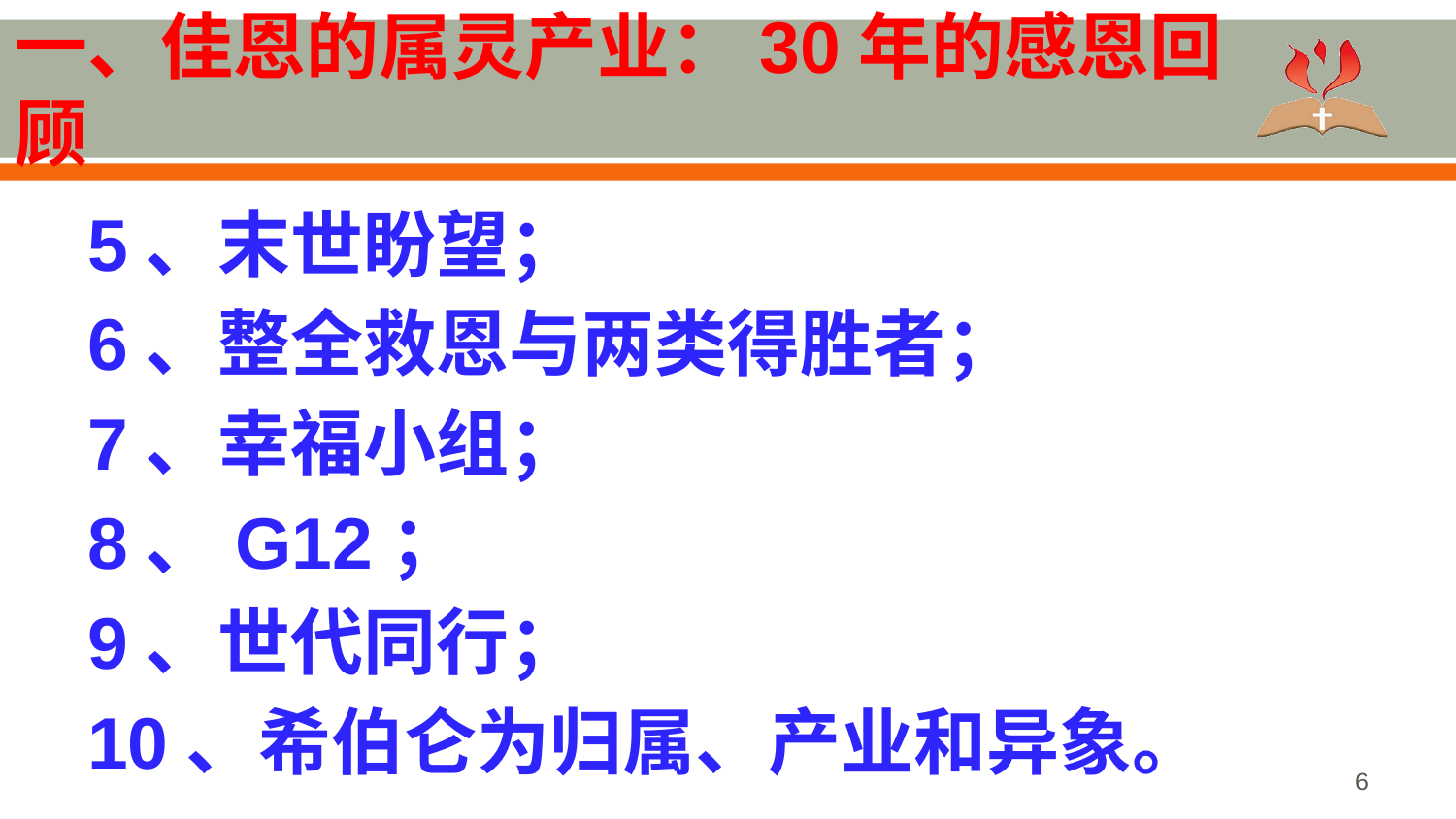

# 一、佳恩的属灵产业：30年的感恩回顾
5、末世盼望；
6、整全救恩与两类得胜者；
7、幸福小组；
8、G12；
9、世代同行；
10、希伯仑为归属、产业和异象。

6